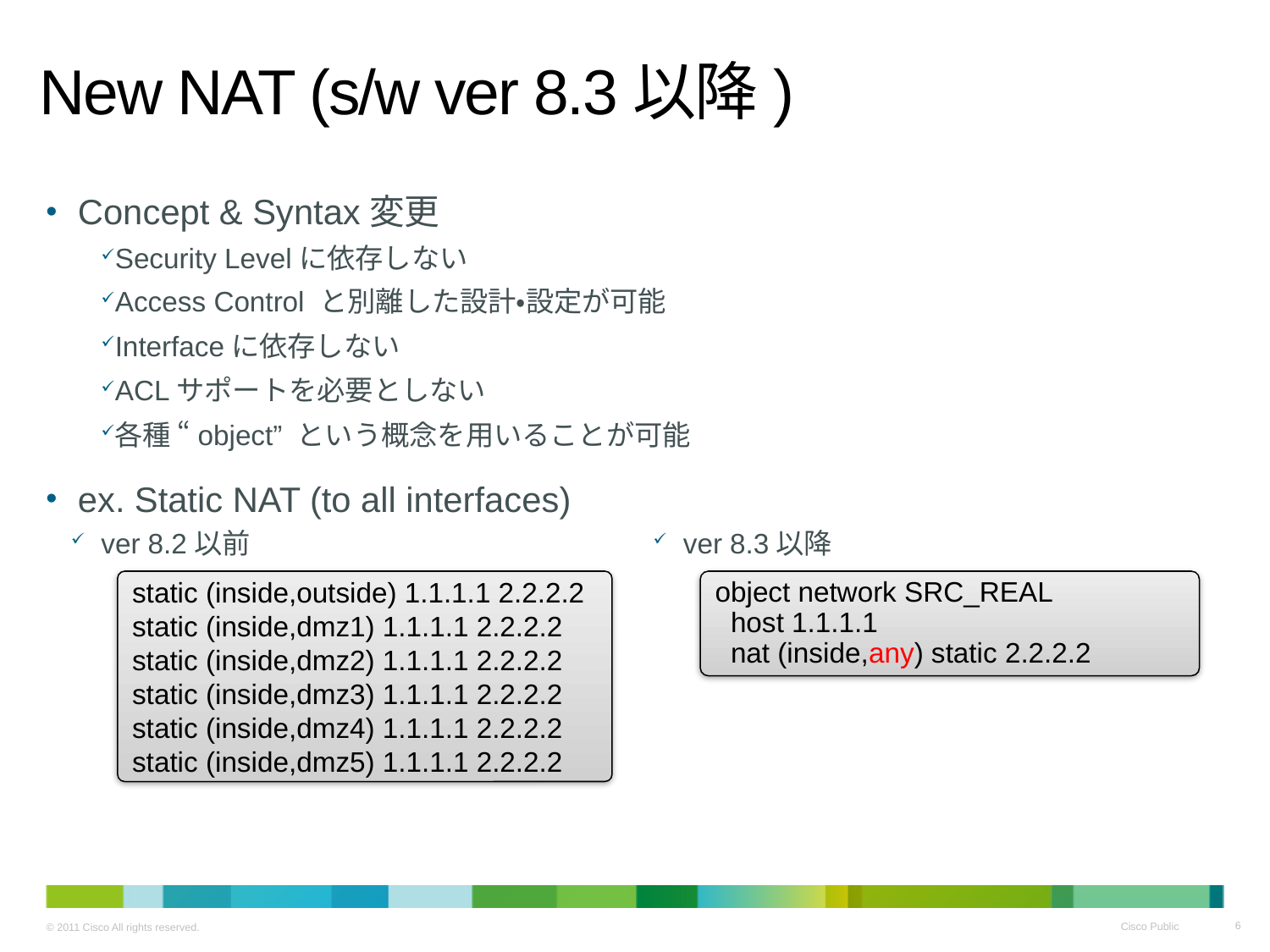

# New NAT (s/w ver 8.3以降)
Concept & Syntax変更
Security Levelに依存しない
Access Control と別離した設計・設定が可能
Interfaceに依存しない
ACLサポートを必要としない
各種 “object” という概念を用いることが可能
ex. Static NAT (to all interfaces)
ver 8.2以前

ver 8.3以降
static (inside,outside) 1.1.1.1 2.2.2.2
static (inside,dmz1) 1.1.1.1 2.2.2.2
static (inside,dmz2) 1.1.1.1 2.2.2.2
static (inside,dmz3) 1.1.1.1 2.2.2.2
static (inside,dmz4) 1.1.1.1 2.2.2.2
static (inside,dmz5) 1.1.1.1 2.2.2.2
object network SRC_REAL
  host 1.1.1.1
  nat (inside,any) static 2.2.2.2